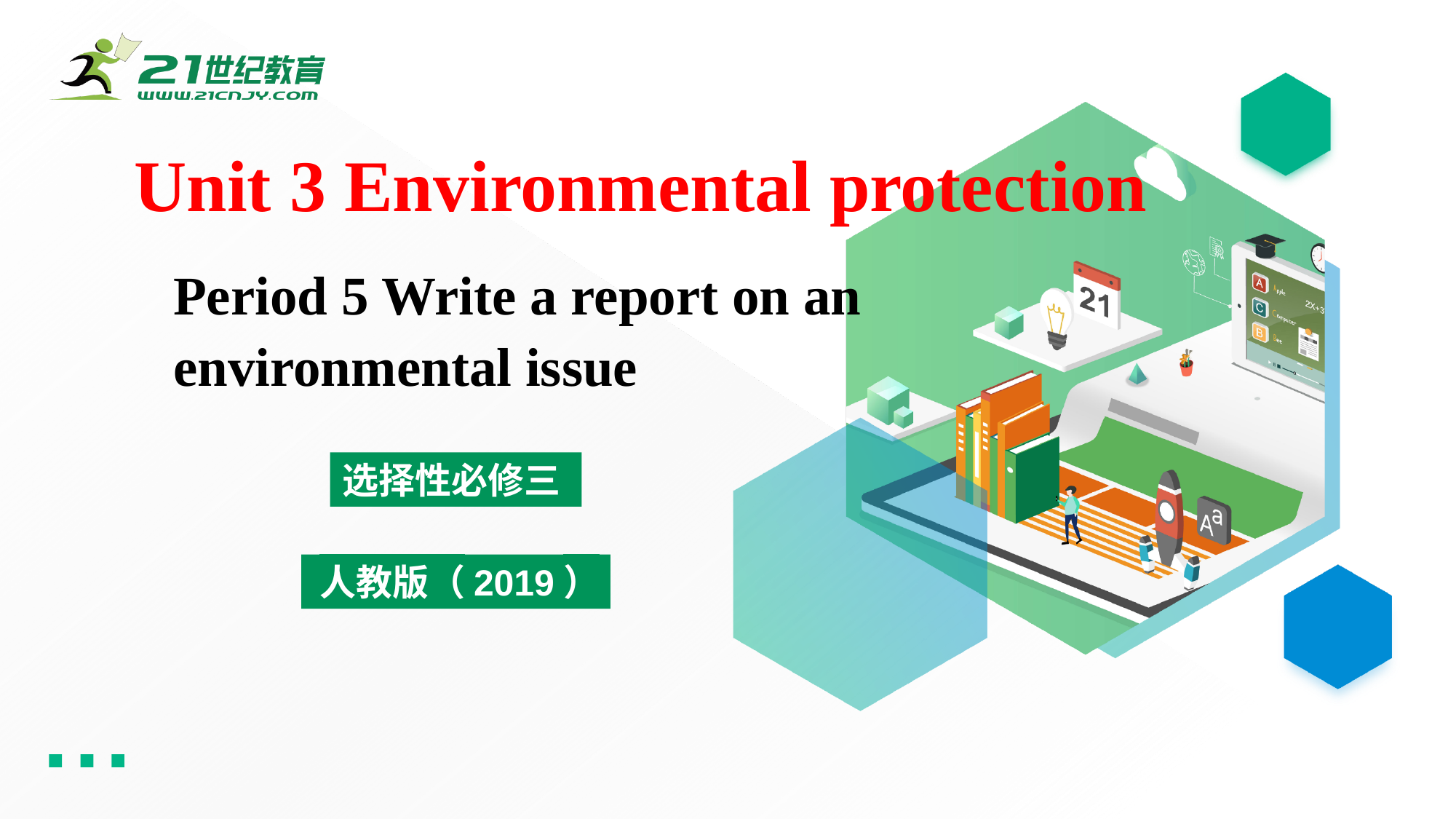

Unit 3 Environmental protection
Period 5 Write a report on an environmental issue

选择性必修三
人教版（2019）